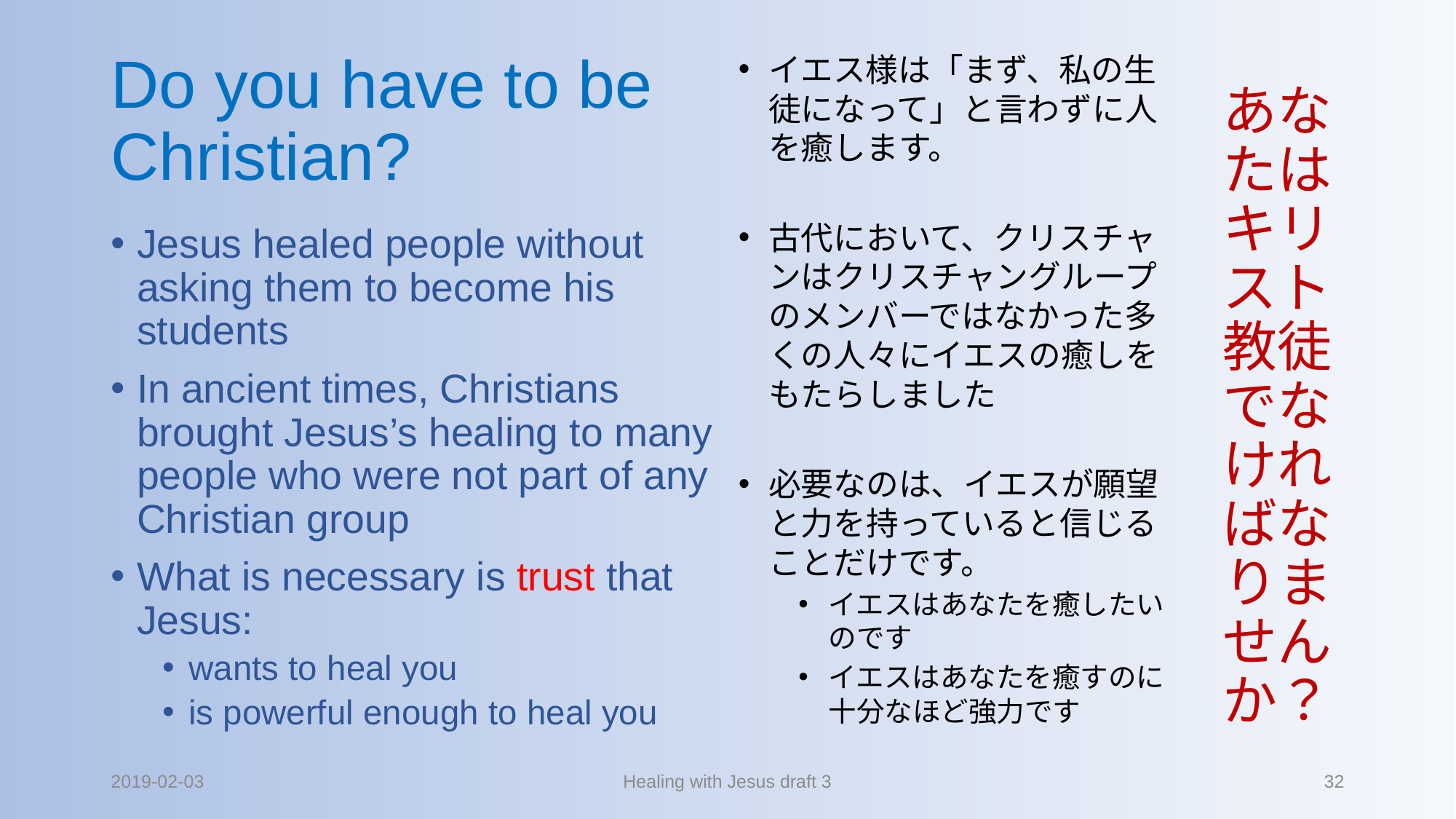

# Do you have to be Christian?
イエス様は「まず、私の生徒になって」と言わずに人を癒します。
古代において、クリスチャンはクリスチャングループのメンバーではなかった多くの人々にイエスの癒しをもたらしました
必要なのは、イエスが願望と力を持っていると信じることだけです。
イエスはあなたを癒したいのです
イエスはあなたを癒すのに十分なほど強力です
あなたはキリスト教徒でなければなりませんか？
Jesus healed people without asking them to become his students
In ancient times, Christians brought Jesus’s healing to many people who were not part of any Christian group
What is necessary is trust that Jesus:
wants to heal you
is powerful enough to heal you

2019-02-03
Healing with Jesus draft 3
32